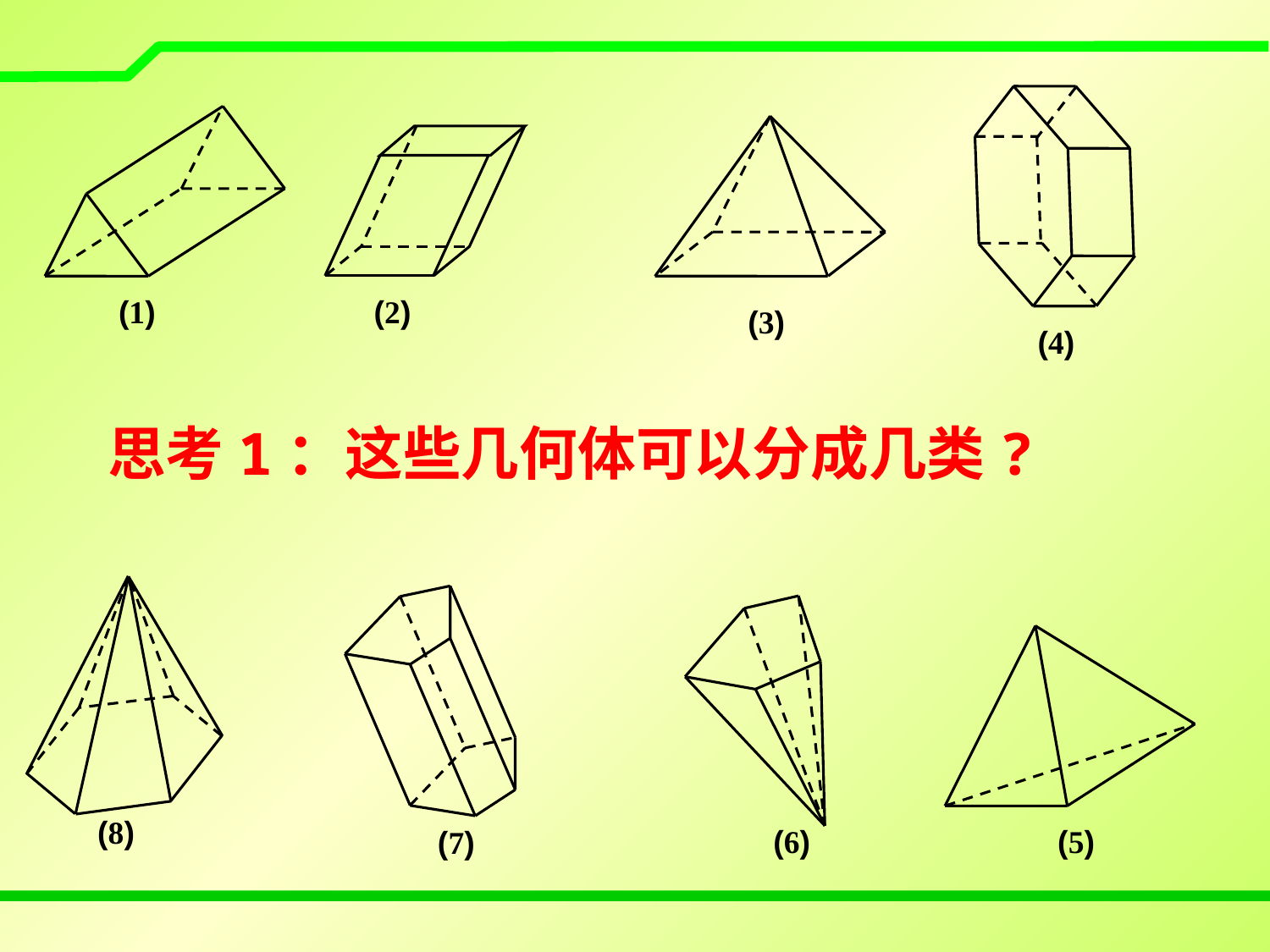

(4)

(1)

(3)

(2)
思考1：这些几何体可以分成几类?

(8)

(7)

(6)

(5)